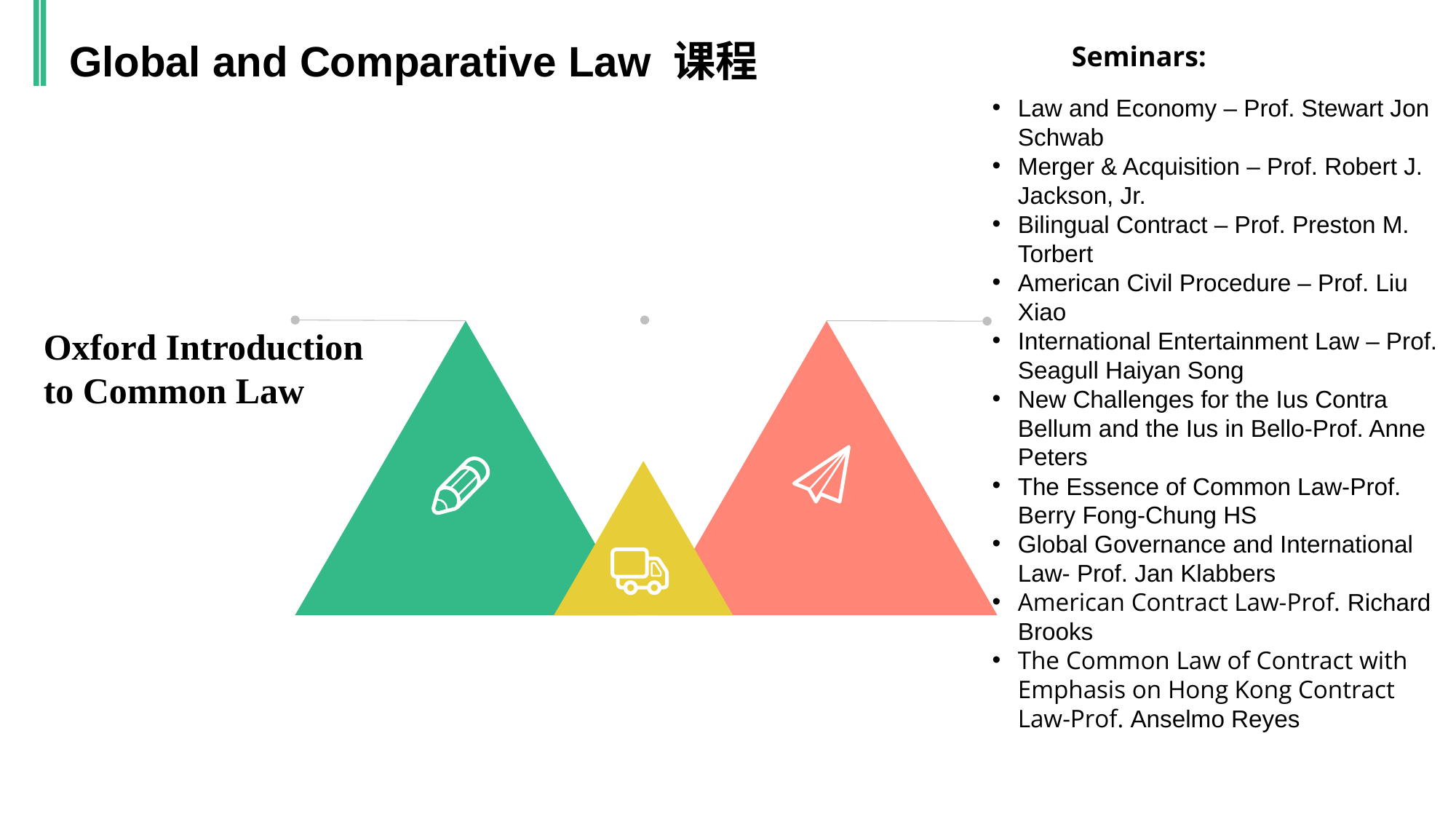

Global and Comparative Law 课程
Seminars:
Law and Economy – Prof. Stewart Jon Schwab
Merger & Acquisition – Prof. Robert J. Jackson, Jr.
Bilingual Contract – Prof. Preston M. Torbert
American Civil Procedure – Prof. Liu Xiao
International Entertainment Law – Prof. Seagull Haiyan Song
New Challenges for the Ius Contra Bellum and the Ius in Bello-Prof. Anne Peters
The Essence of Common Law-Prof. Berry Fong-Chung HS
Global Governance and International Law- Prof. Jan Klabbers
American Contract Law-Prof. Richard Brooks
The Common Law of Contract with Emphasis on Hong Kong Contract Law-Prof. Anselmo Reyes

Oxford Introduction to Common Law